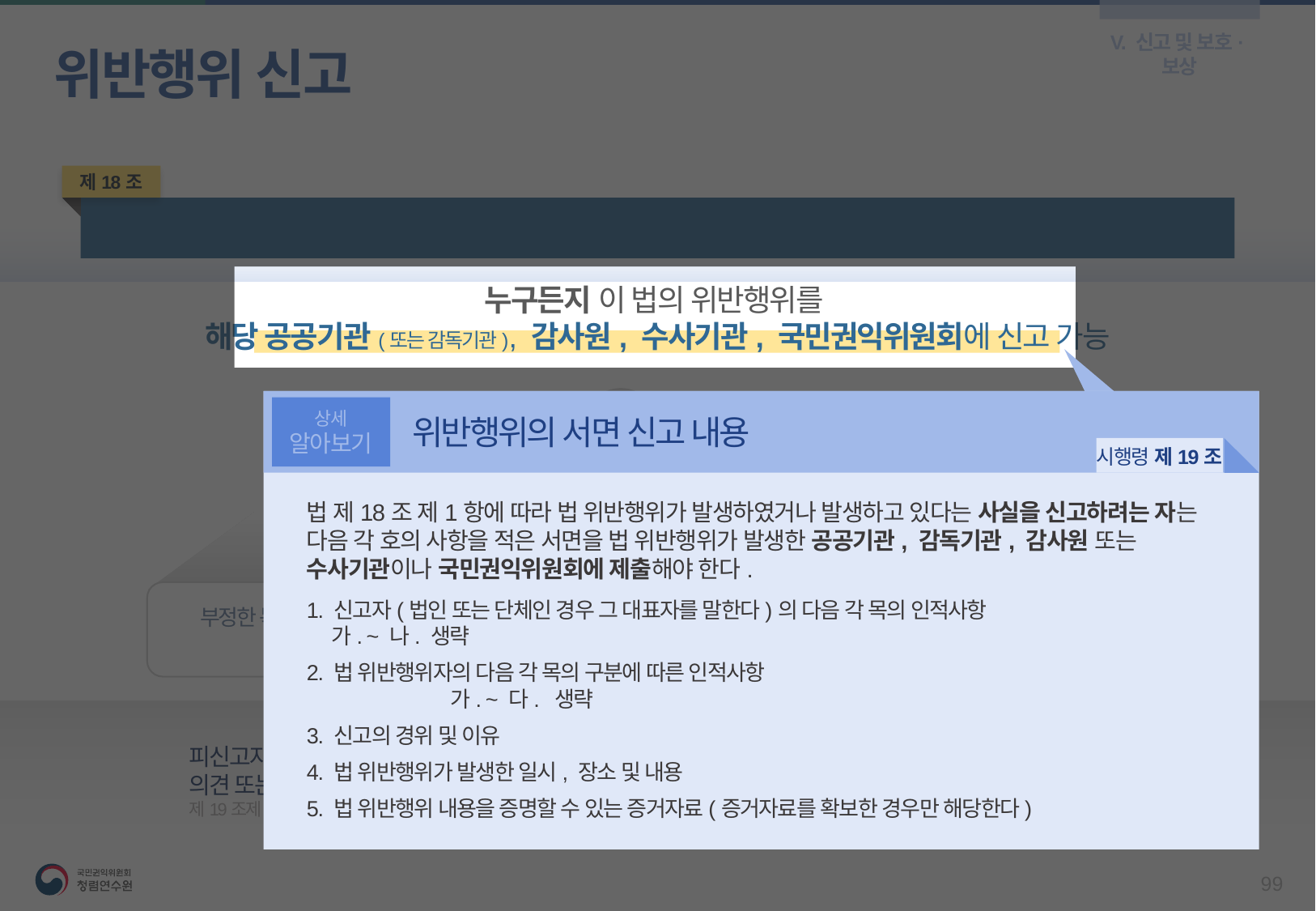

V. 신고 및 보호·보상

위반행위 신고

제18조

위반행위의 신고
누구든지 이 법의 위반행위를
해당 공공기관(또는 감독기관), 감사원, 수사기관, 국민권익위원회에 신고 가능

상세
알아보기
위반행위의 서면 신고 내용
시행령 제19조

법 제18조 제1항에 따라 법 위반행위가 발생하였거나 발생하고 있다는 사실을 신고하려는 자는
다음 각 호의 사항을 적은 서면을 법 위반행위가 발생한 공공기관, 감독기관, 감사원 또는 수사기관이나 국민권익위원회에 제출해야 한다.
1. 신고자(법인 또는 단체인 경우 그 대표자를 말한다)의 다음 각 목의 인적사항
	가. ~ 나. 생략
2. 법 위반행위자의 다음 각 목의 구분에 따른 인적사항
	가. ~ 다.  생략
3. 신고의 경위 및 이유
4. 법 위반행위가 발생한 일시, 장소 및 내용
5. 법 위반행위 내용을 증명할 수 있는 증거자료(증거자료를 확보한 경우만 해당한다)

신고내용이 거짓임을 알고 있었던 경우, 신고와 관련하여 금품이나 특혜를 요구한 경우,
그 밖의 부정한 목적으로 신고한 경우 등은 이 법에 따른 보호ㆍ보상 대상에서 제외
부정한 목적의
신고

국민권익위원회는 신고자에 대한 사실관계 확인에도 불구하고
이첩여부를 결정할 수 없는 경우에 피신고자에게 의견 또는 자료제출 기회를 부여할 수 있도록 함
피신고자에 대한
의견 또는 자료제출 기회 부여
제19조제3항
99